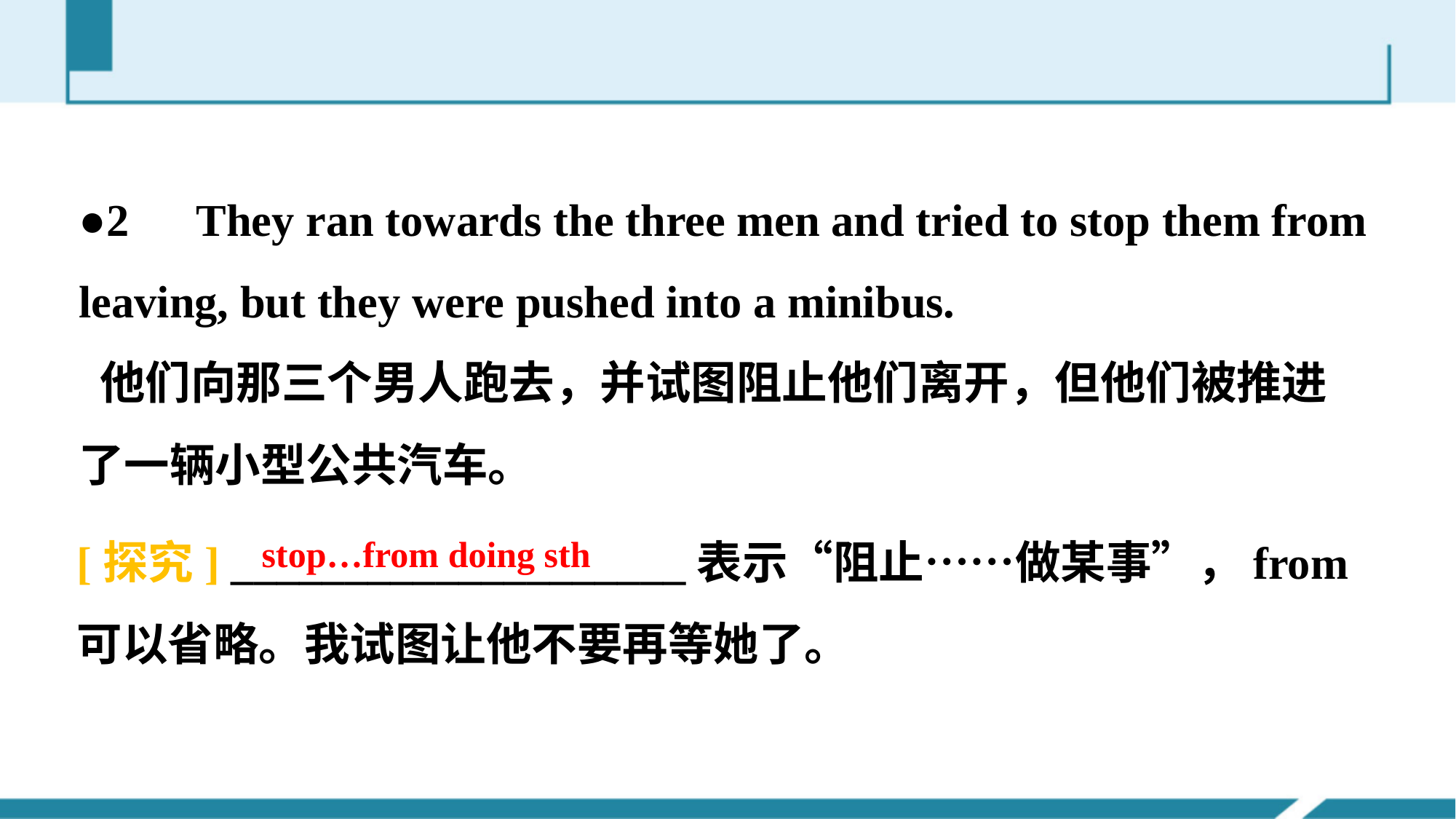

●2　They ran towards the three men and tried to stop them from leaving, but they were pushed into a minibus.
 他们向那三个男人跑去，并试图阻止他们离开，但他们被推进了一辆小型公共汽车。
[探究] ____________________表示“阻止……做某事”，from 可以省略。我试图让他不要再等她了。
stop…from doing sth